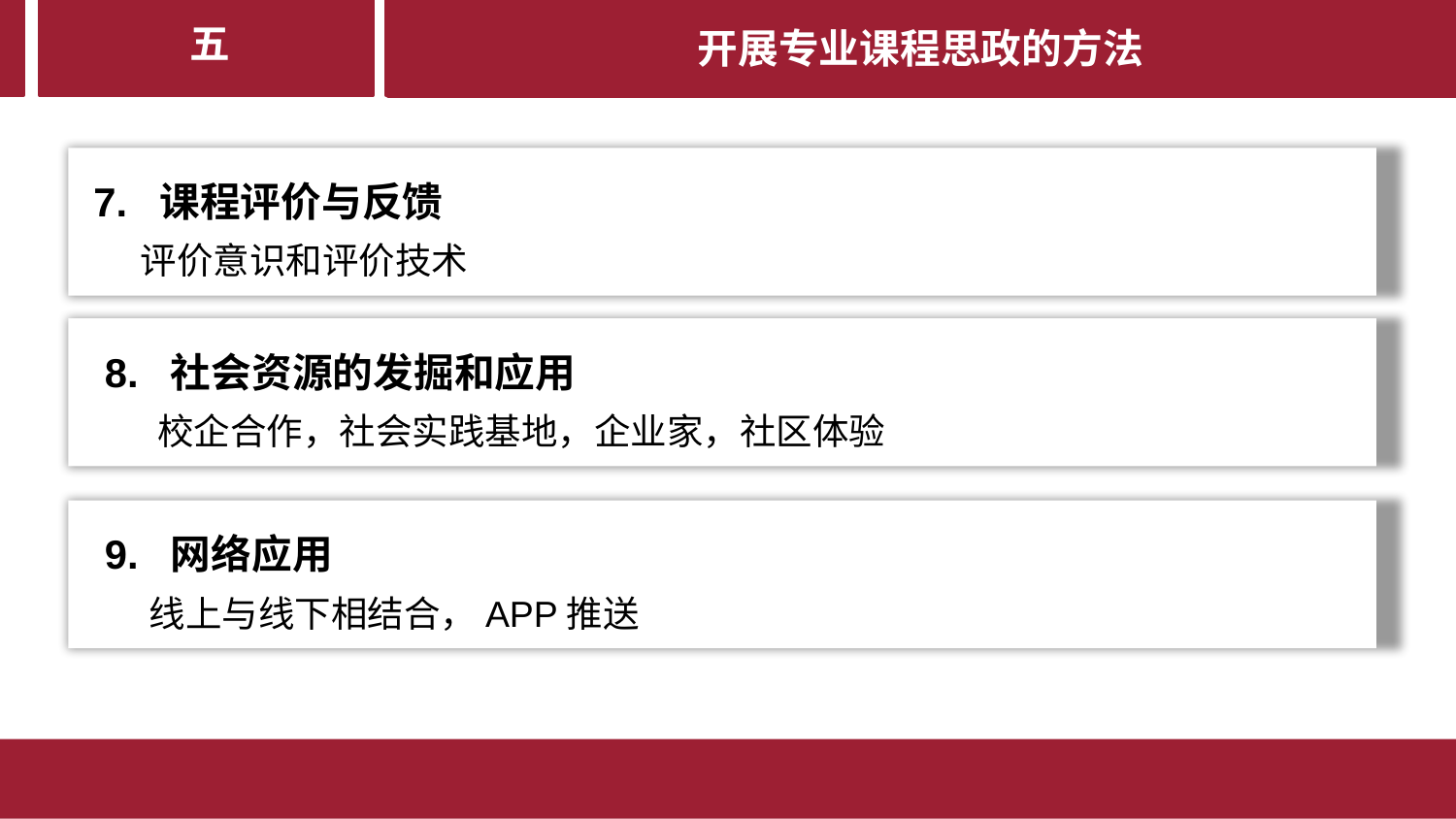

开展专业课程思政的方法
第四部分
五
 7.  课程评价与反馈
      评价意识和评价技术
  8.  社会资源的发掘和应用
        校企合作，社会实践基地，企业家，社区体验
  9.  网络应用
       线上与线下相结合，APP推送